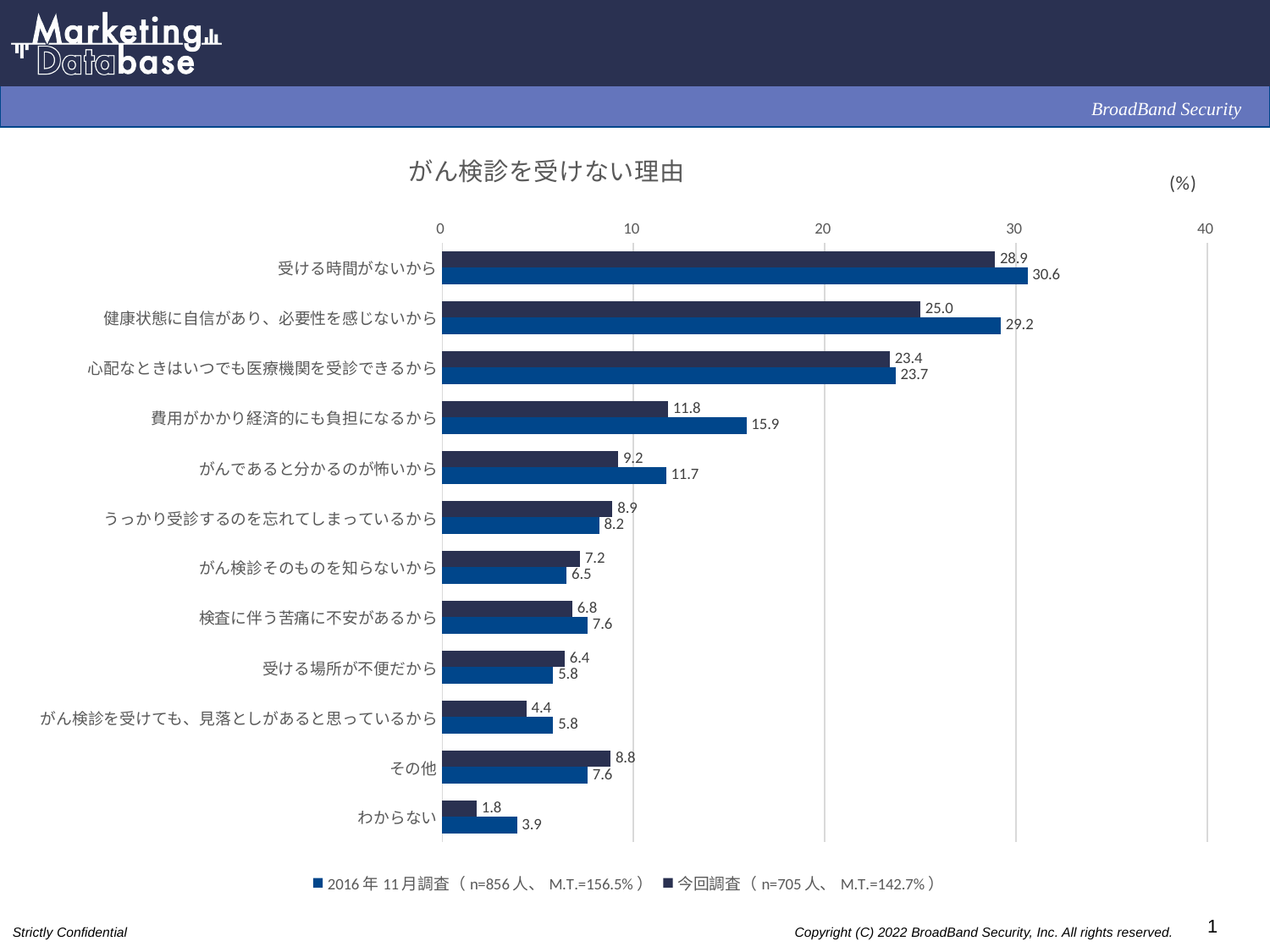

### Chart: がん検診を受けない理由

| Category | 今回調査（n=705人、M.T.=142.7%） | 2016年11月調査（n=856人、M.T.=156.5%） |
|---|---|---|
| 受ける時間がないから | 28.9 | 30.6 |
| 健康状態に自信があり、必要性を感じないから | 25.0 | 29.2 |
| 心配なときはいつでも医療機関を受診できるから | 23.4 | 23.7 |
| 費用がかかり経済的にも負担になるから | 11.8 | 15.9 |
| がんであると分かるのが怖いから | 9.2 | 11.7 |
| うっかり受診するのを忘れてしまっているから | 8.9 | 8.2 |
| がん検診そのものを知らないから | 7.2 | 6.5 |
| 検査に伴う苦痛に不安があるから | 6.8 | 7.6 |
| 受ける場所が不便だから | 6.4 | 5.8 |
| がん検診を受けても、見落としがあると思っているから | 4.4 | 5.8 |
| その他 | 8.8 | 7.6 |
| わからない | 1.8 | 3.9 |